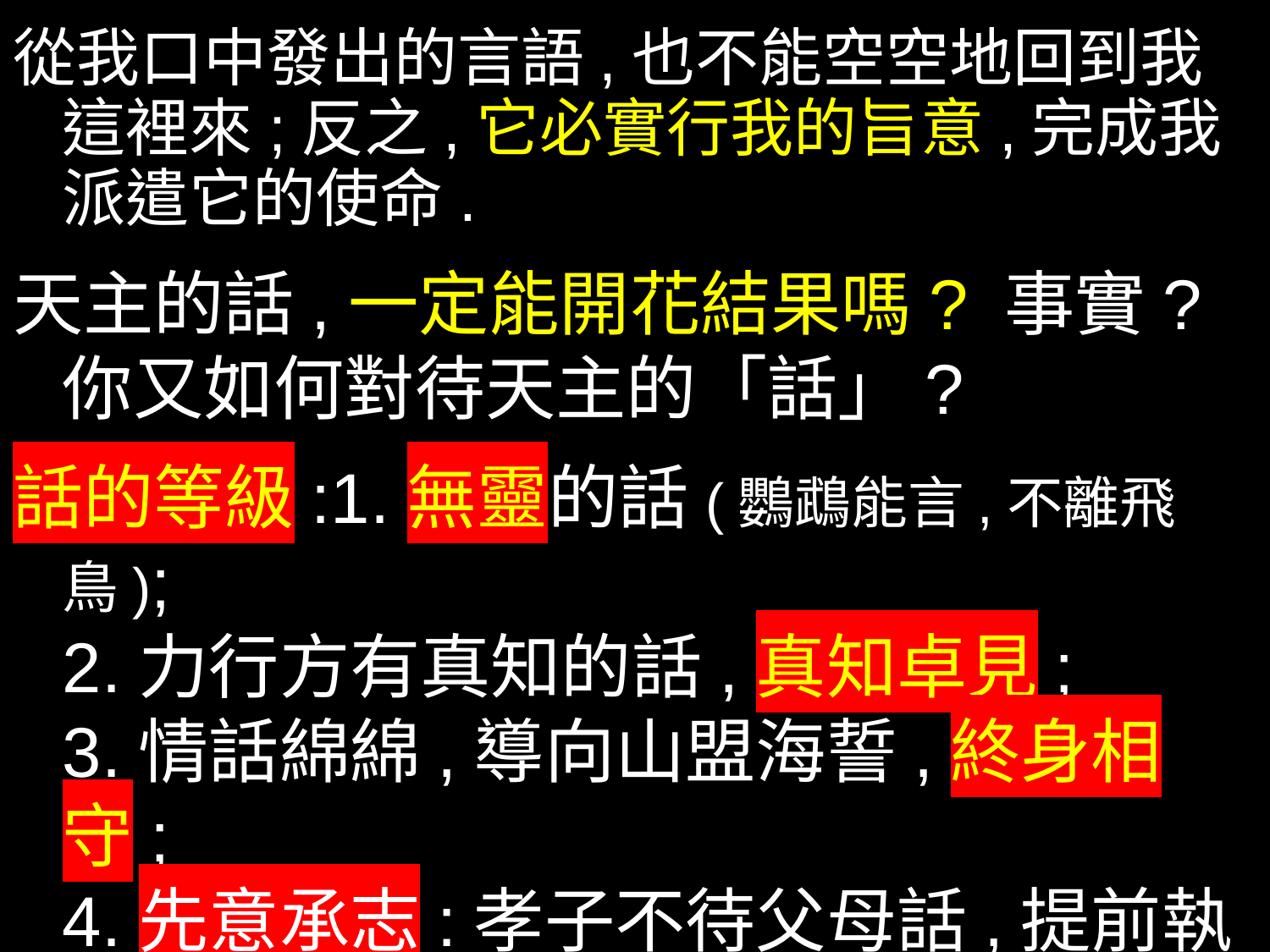

從我口中發出的言語,也不能空空地回到我這裡來;反之,它必實行我的旨意,完成我派遣它的使命.
天主的話,一定能開花結果嗎? 事實?
你又如何對待天主的「話」?
話的等級:1.無靈的話(鸚鵡能言,不離飛鳥);
2.力行方有真知的話,真知卓見;
3.情話綿綿,導向山盟海誓,終身相守;
4.先意承志:孝子不待父母話,提前執行.
關係愈好,話愈有力;你和天主的關係怎樣?